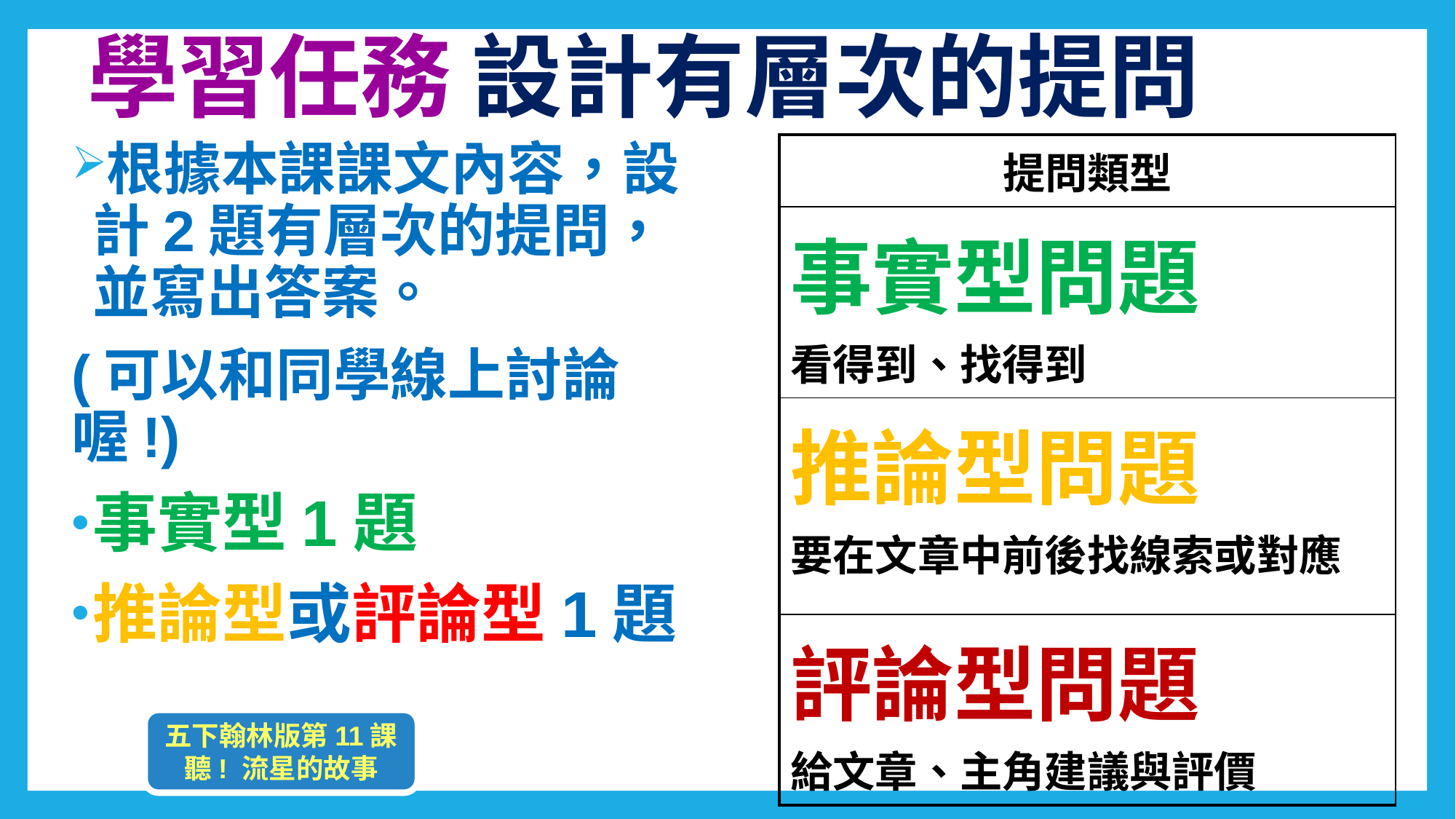

# 學習任務 設計有層次的提問
根據本課課文內容，設計2題有層次的提問，並寫出答案。
(可以和同學線上討論喔!)
事實型1題
推論型或評論型1題

| 提問類型 |
| --- |
| 事實型問題 看得到、找得到 |
| 推論型問題 要在文章中前後找線索或對應 |
| 評論型問題 給文章、主角建議與評價 |
五下翰林版第11課
聽! 流星的故事